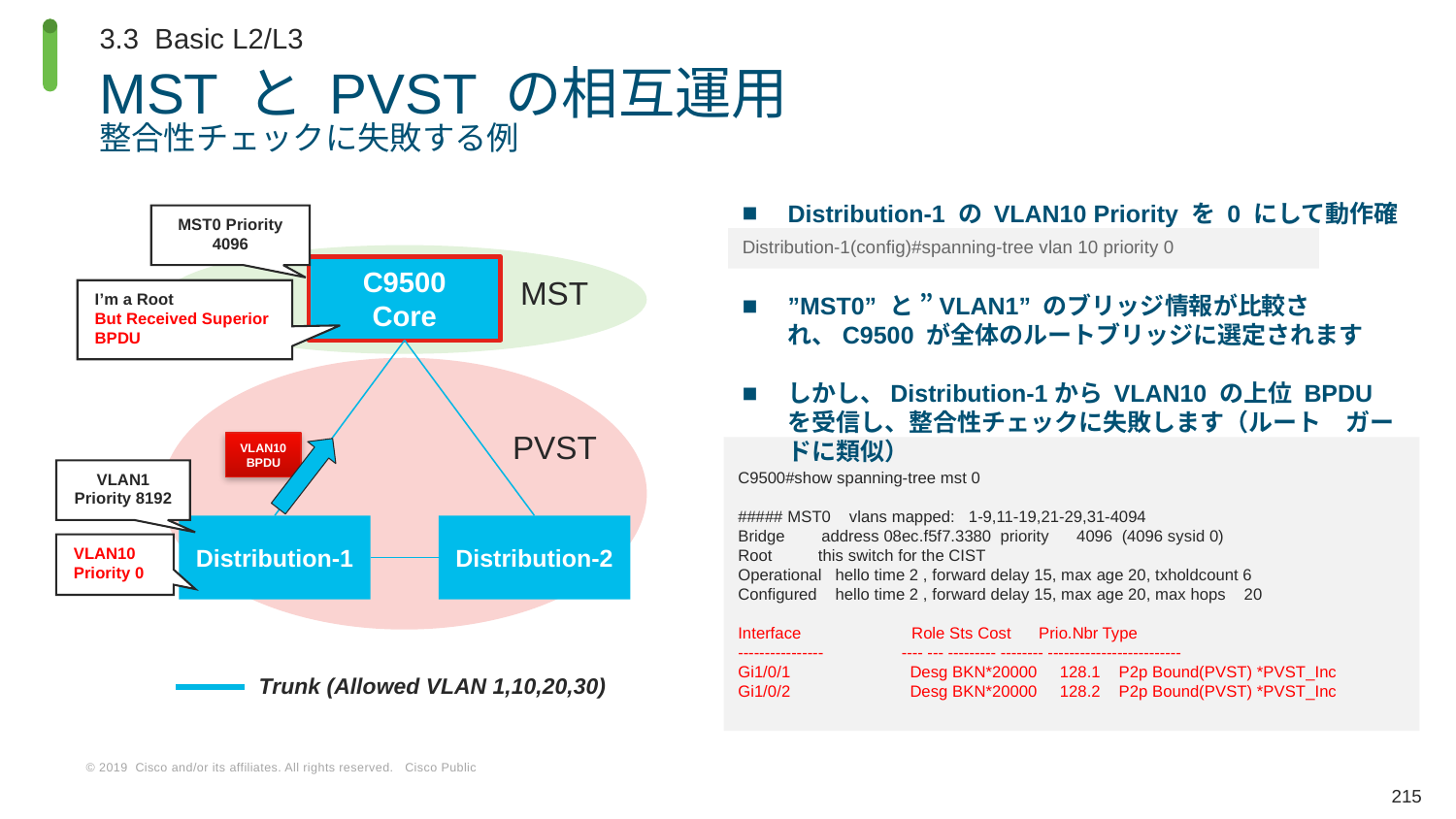

3.3  Basic L2/L3
# MST と PVST の相互運用 整合性チェックに失敗する例
Distribution-1 の VLAN10 Priority を 0 にして動作確認
MST0 Priority
4096
Distribution-1(config)#spanning-tree vlan 10 priority 0

C9500
Core
MST

PVST
Distribution-1
Distribution-2
I’m a Root
But Received Superior BPDU
”MST0” と ”VLAN1” のブリッジ情報が比較され、C9500 が全体のルートブリッジに選定されます

しかし、Distribution-1から VLAN10 の上位 BPDU を受信し、整合性チェックに失敗します（ルート　ガードに類似）
VLAN10
BPDU
C9500#show spanning-tree mst 0

##### MST0    vlans mapped:   1-9,11-19,21-29,31-4094
Bridge        address 08ec.f5f7.3380  priority      4096  (4096 sysid 0)
Root          this switch for the CIST
Operational   hello time 2 , forward delay 15, max age 20, txholdcount 6
Configured    hello time 2 , forward delay 15, max age 20, max hops    20

Interface                        Role Sts Cost      Prio.Nbr Type
----------------                 ---- --- --------- -------- -------------------------
Gi1/0/1                          Desg BKN*20000     128.1    P2p Bound(PVST) *PVST_Inc
Gi1/0/2                          Desg BKN*20000     128.2    P2p Bound(PVST) *PVST_Inc

VLAN1
Priority 8192
VLAN10 Priority 0
Trunk (Allowed VLAN 1,10,20,30)
215